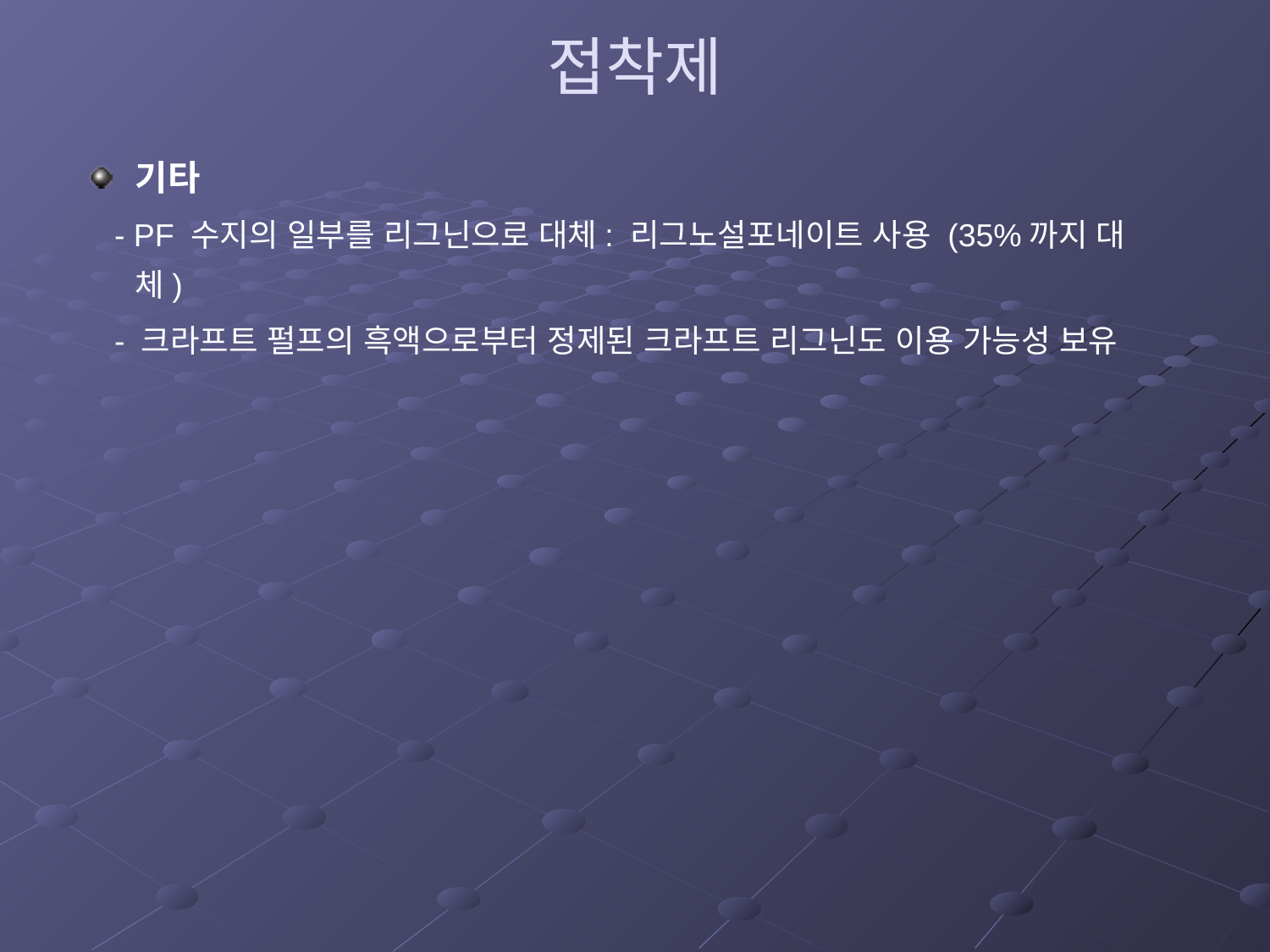

# 접착제
기타
   - PF 수지의 일부를 리그닌으로 대체: 리그노설포네이트 사용 (35%까지 대체)
   - 크라프트 펄프의 흑액으로부터 정제된 크라프트 리그닌도 이용 가능성 보유